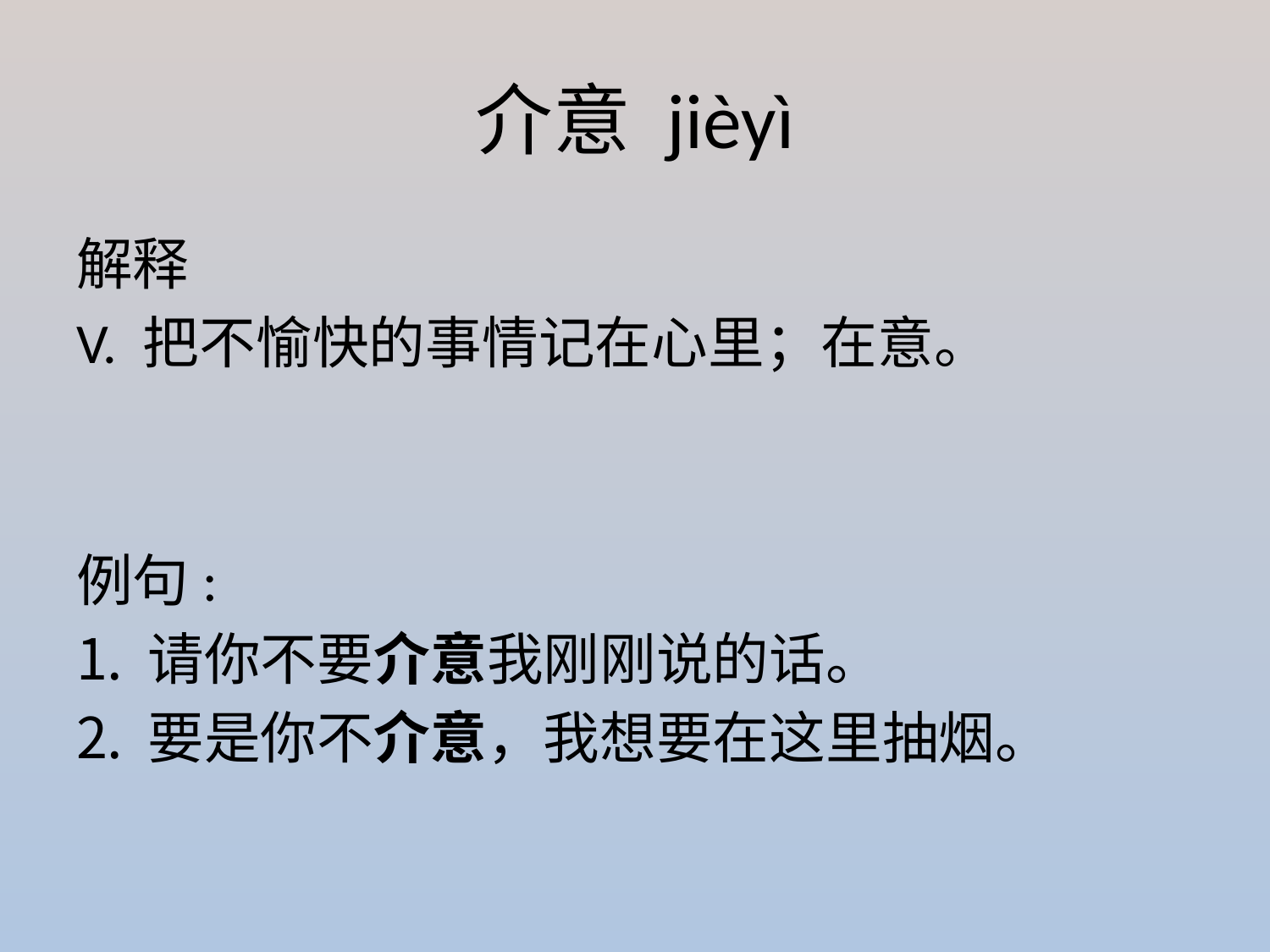

# 介意 jièyì
解释
V. 把不愉快的事情记在心里；在意。

例句:
请你不要介意我刚刚说的话。
要是你不介意，我想要在这里抽烟。